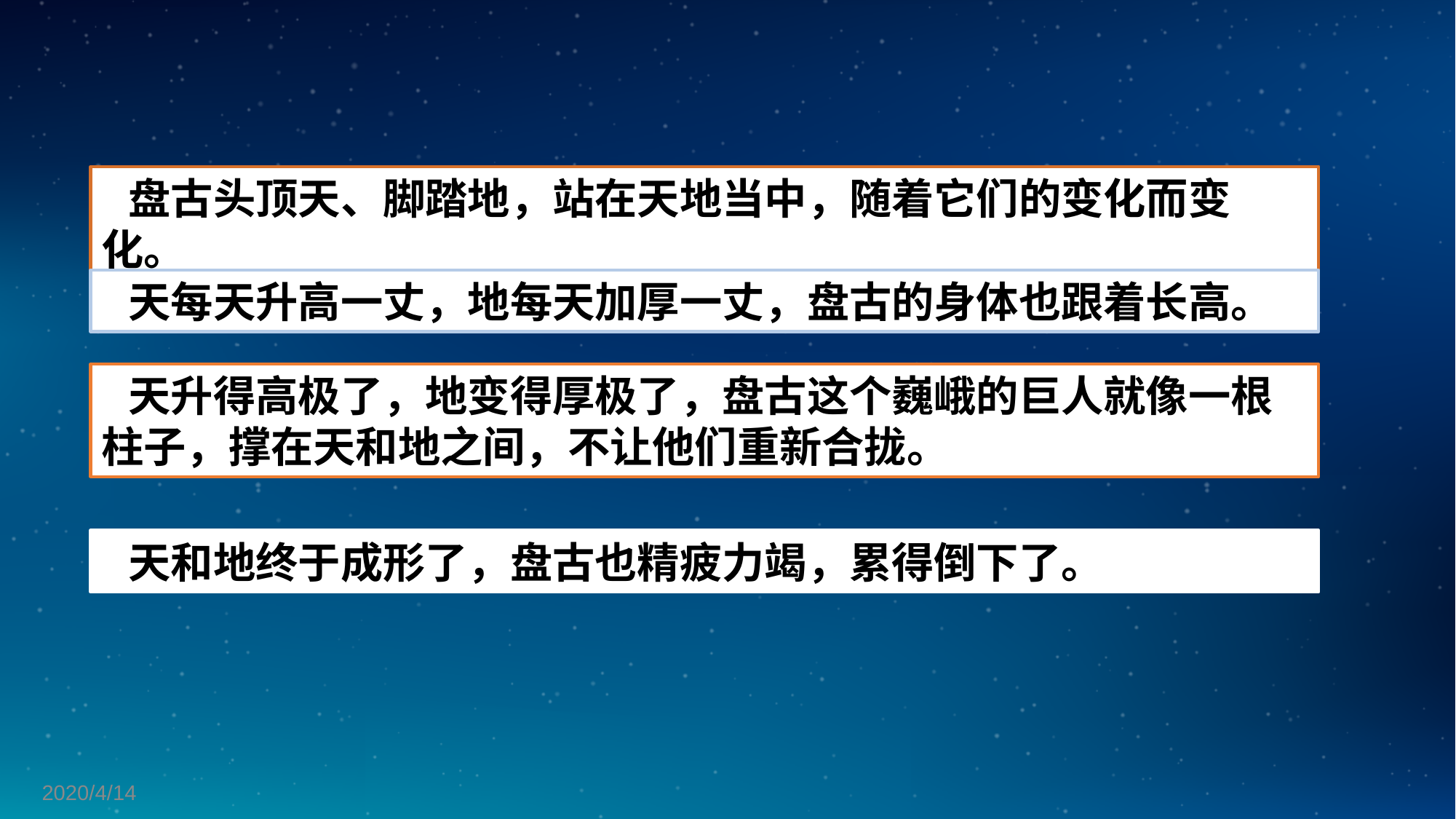

盘古头顶天、脚踏地，站在天地当中，随着它们的变化而变化。
天每天升高一丈，地每天加厚一丈，盘古的身体也跟着长高。
天升得高极了，地变得厚极了，盘古这个巍峨的巨人就像一根柱子，撑在天和地之间，不让他们重新合拢。
天和地终于成形了，盘古也精疲力竭，累得倒下了。
2020/4/14